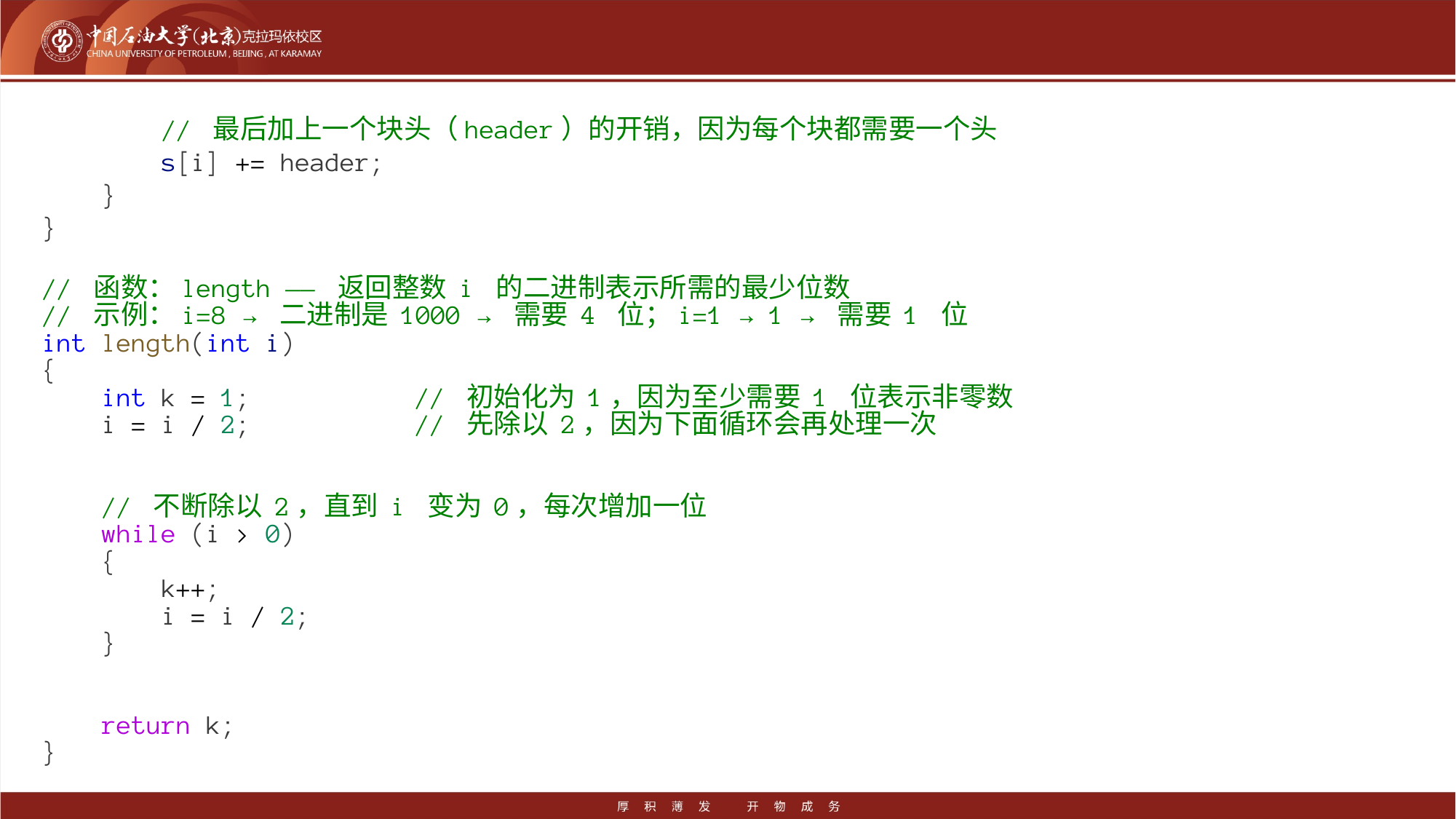

#
        // 最后加上一个块头（header）的开销，因为每个块都需要一个头
        s[i] += header;
    }
}

// 函数：length —— 返回整数 i 的二进制表示所需的最少位数
// 示例：i=8 → 二进制是 1000 → 需要 4 位；i=1 → 1 → 需要 1 位
int length(int i)
{
    int k = 1;           // 初始化为 1，因为至少需要 1 位表示非零数
    i = i / 2;           // 先除以 2，因为下面循环会再处理一次

    // 不断除以 2，直到 i 变为 0，每次增加一位
    while (i > 0)
    {
        k++;
        i = i / 2;
    }

    return k;
}